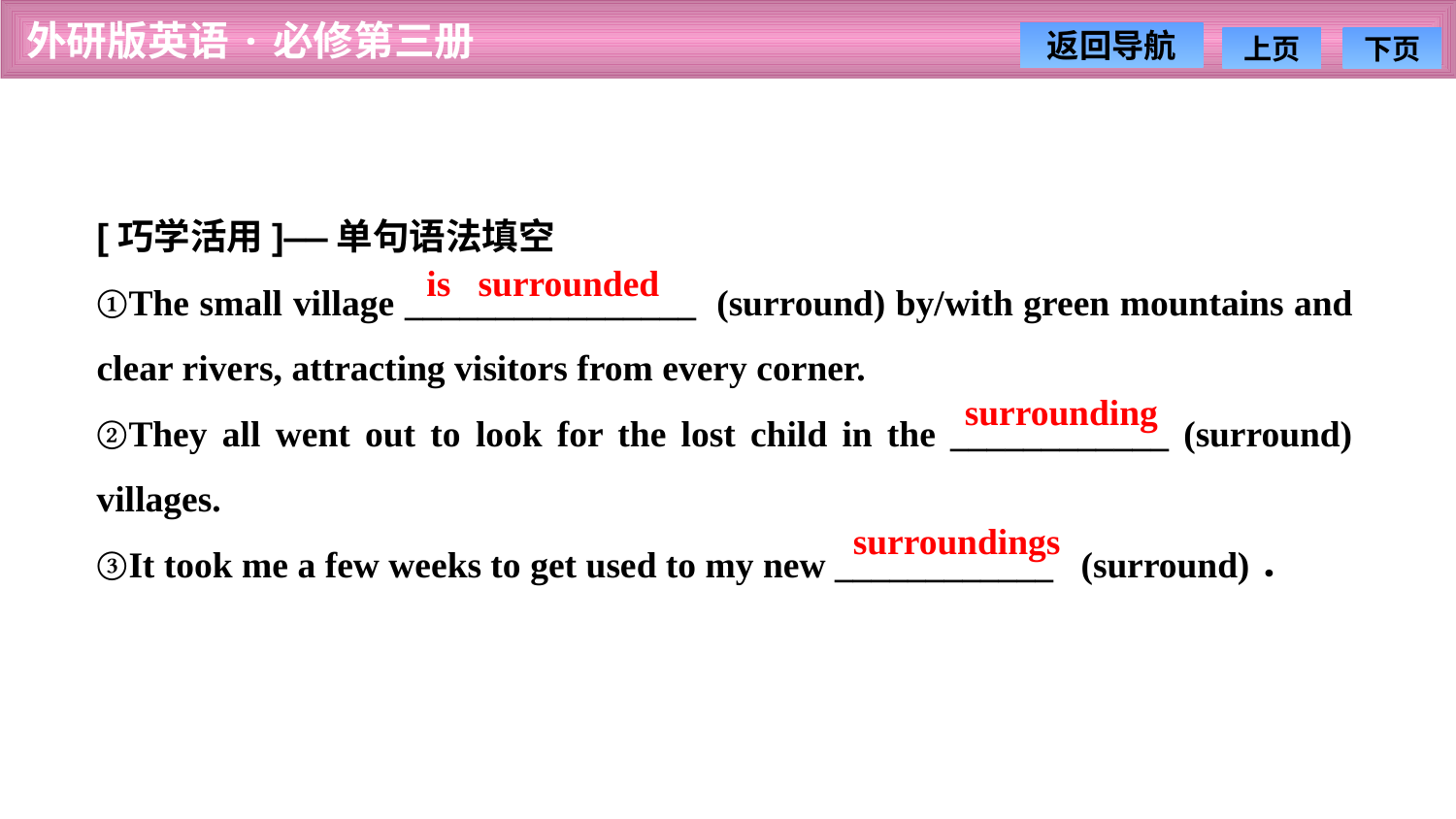

[巧学活用]——单句语法填空
①The small village ________________  (surround) by/with green mountains and clear rivers, attracting visitors from every corner.
②They all went out to look for the lost child in the ____________ (surround) villages.
③It took me a few weeks to get used to my new ____________   (surround)．
is   surrounded
surrounding
surroundings